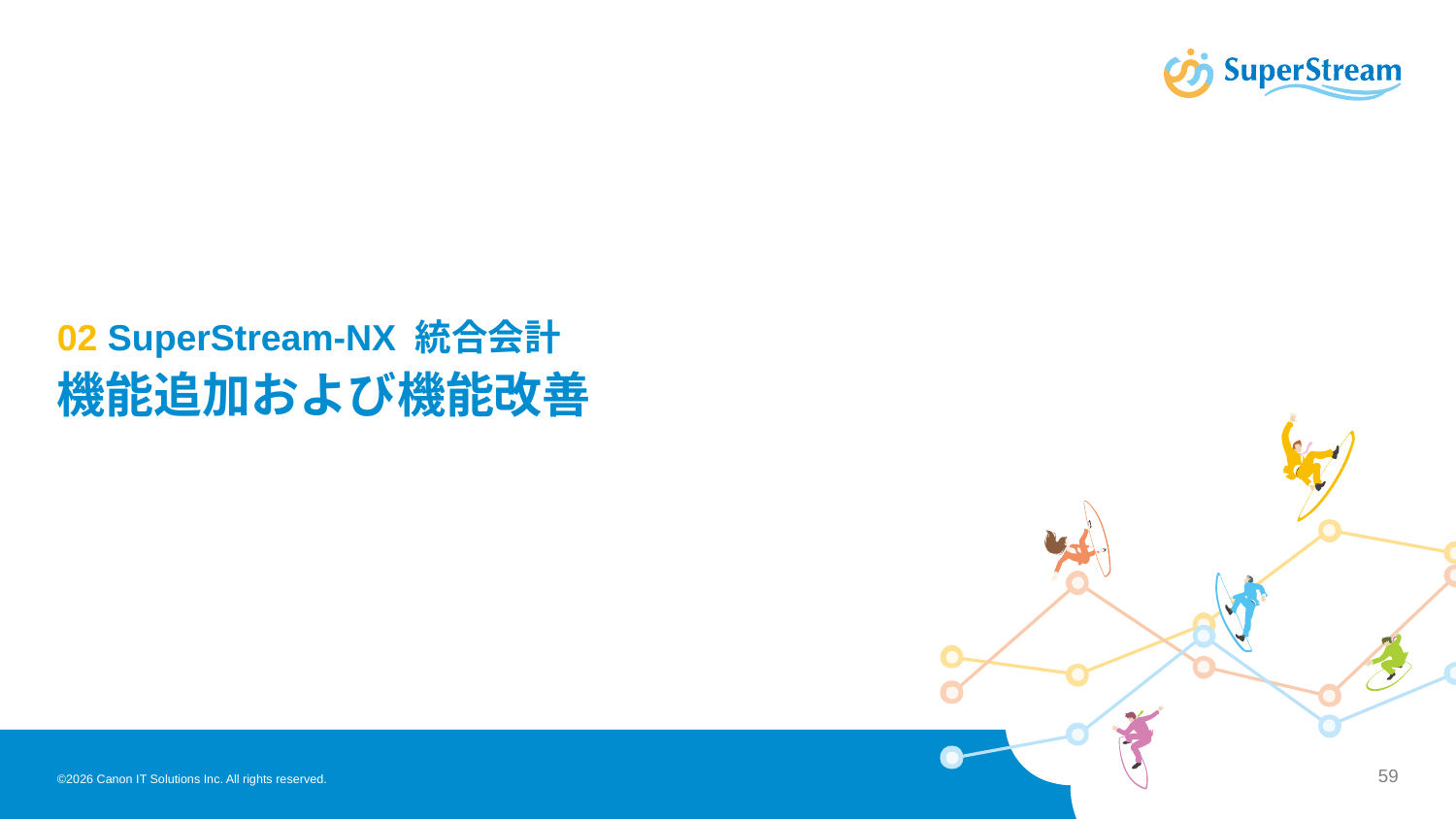

# 02 SuperStream-NX 統合会計 機能追加および機能改善
©2026 Canon IT Solutions Inc. All rights reserved.
59